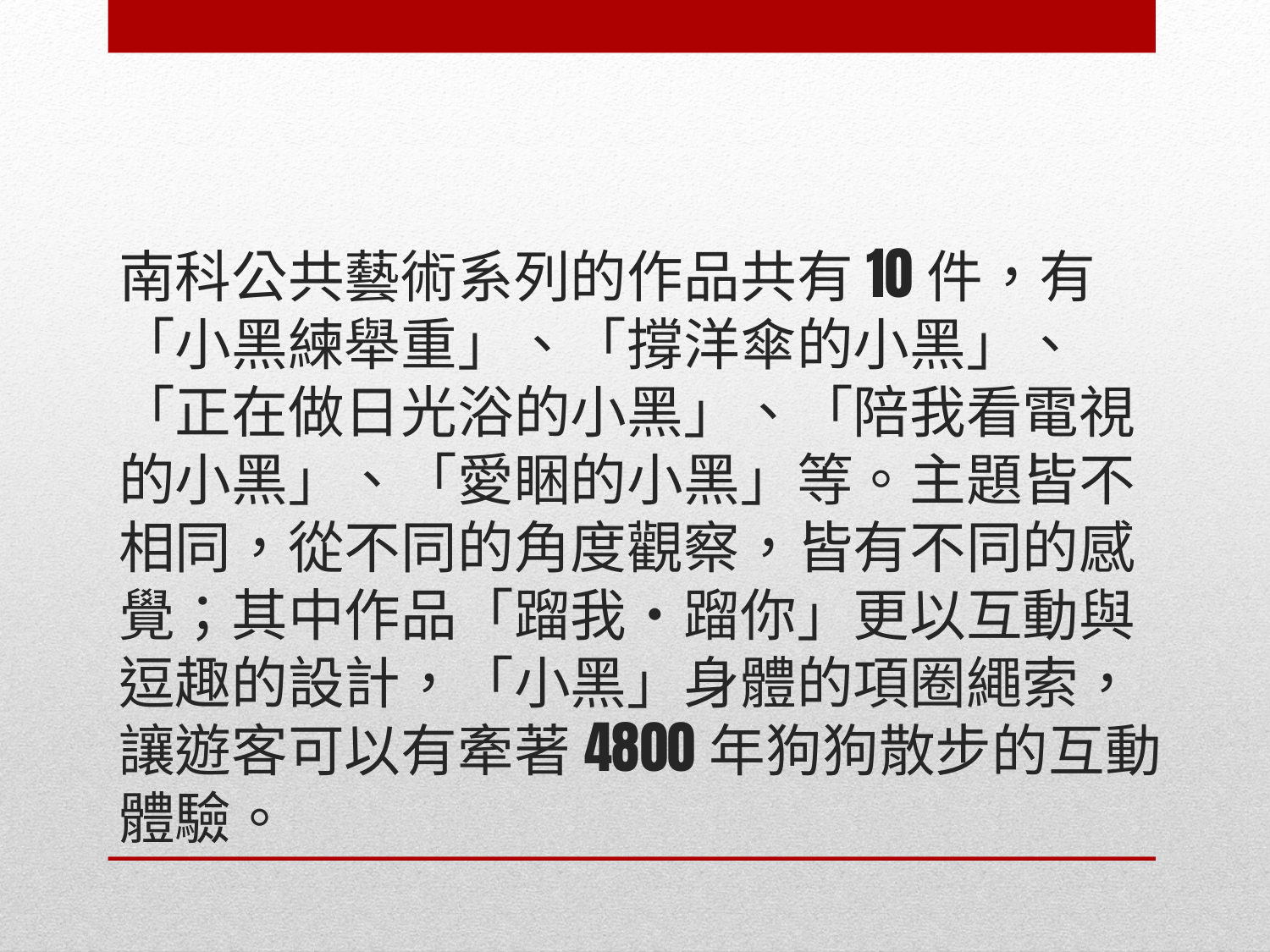

# 南科公共藝術系列的作品共有10件，有「小黑練舉重」、「撐洋傘的小黑」、「正在做日光浴的小黑」、「陪我看電視的小黑」、「愛睏的小黑」等。主題皆不相同，從不同的角度觀察，皆有不同的感覺；其中作品「蹓我‧蹓你」更以互動與逗趣的設計，「小黑」身體的項圈繩索，讓遊客可以有牽著4800年狗狗散步的互動體驗。